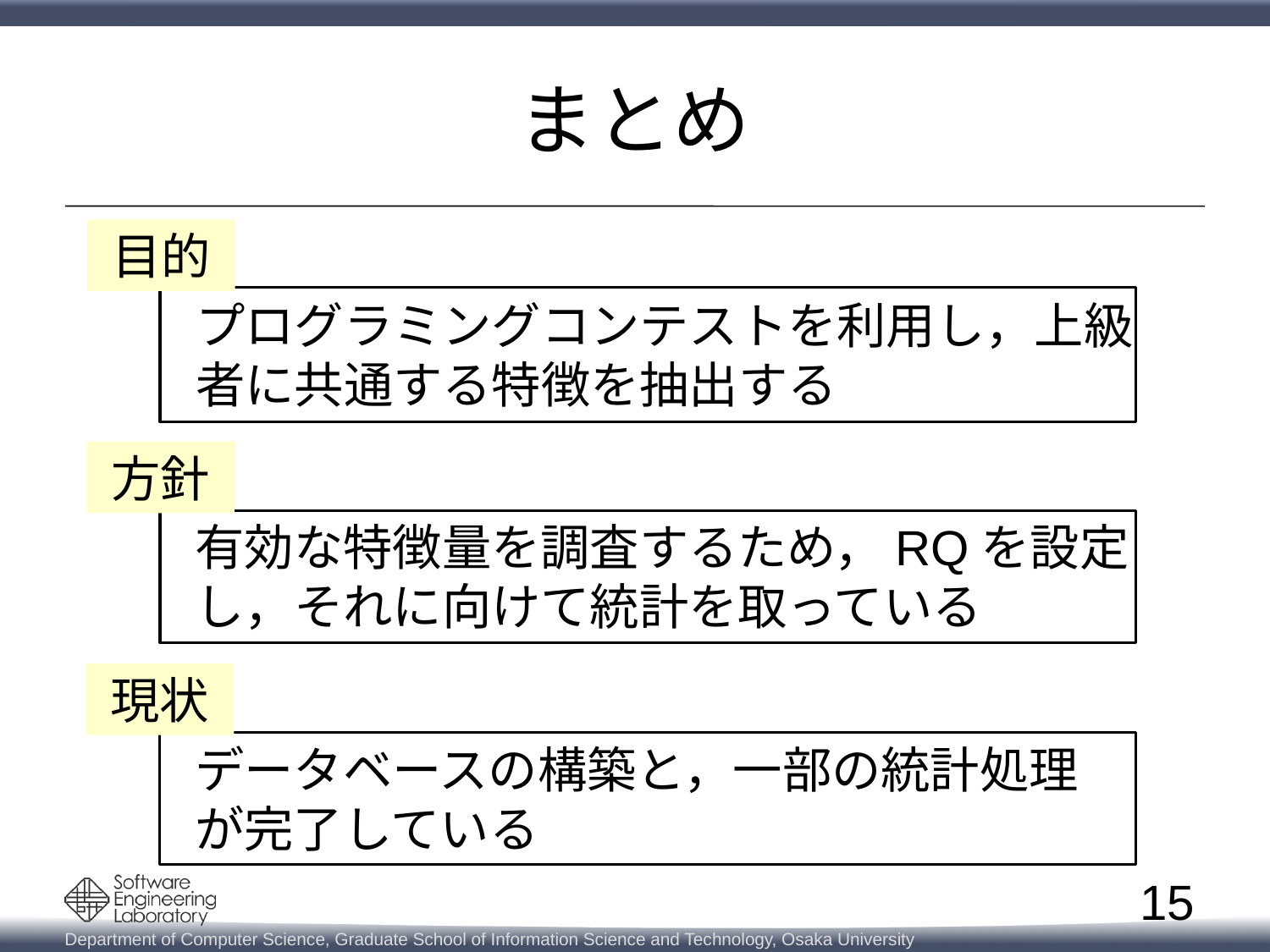

# まとめ
目的

プログラミングコンテストを利用し，上級者に共通する特徴を抽出する
方針

有効な特徴量を調査するため，RQを設定し，それに向けて統計を取っている
現状

データベースの構築と，一部の統計処理が完了している
15